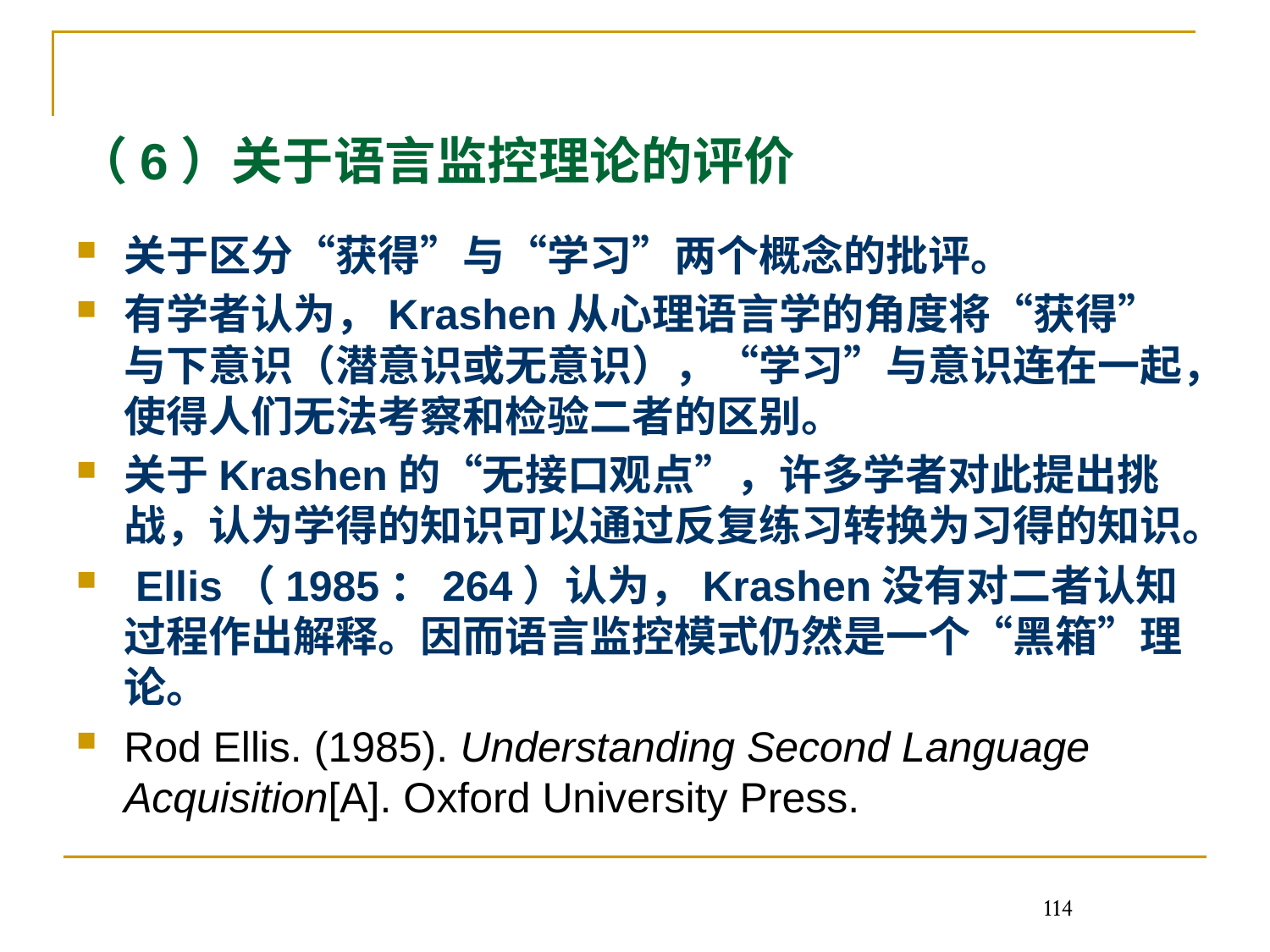

# （6）关于语言监控理论的评价
关于区分“获得”与“学习”两个概念的批评。
有学者认为，Krashen从心理语言学的角度将“获得”与下意识（潜意识或无意识），“学习”与意识连在一起，使得人们无法考察和检验二者的区别。
关于Krashen的“无接口观点”，许多学者对此提出挑战，认为学得的知识可以通过反复练习转换为习得的知识。
 Ellis（1985：264）认为，Krashen没有对二者认知过程作出解释。因而语言监控模式仍然是一个“黑箱”理论。
Rod Ellis. (1985). Understanding Second Language Acquisition[A]. Oxford University Press.

114